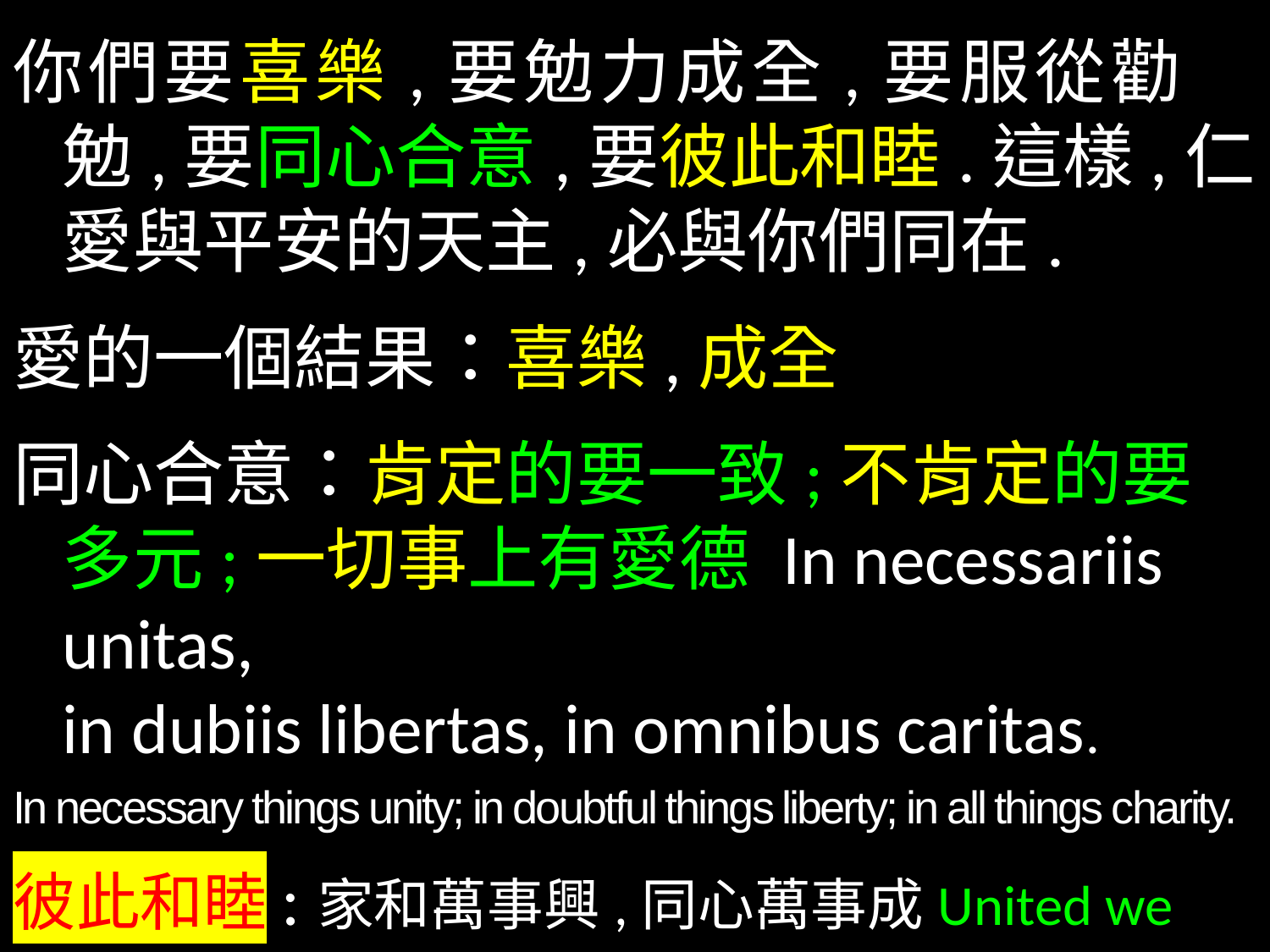

你們要喜樂,要勉力成全,要服從勸勉,要同心合意,要彼此和睦.這樣,仁愛與平安的天主,必與你們同在.
愛的一個結果：喜樂,成全
同心合意：肯定的要一致;不肯定的要多元;一切事上有愛德 In necessariis unitas,
in dubiis libertas, in omnibus caritas.
In necessary things unity; in doubtful things liberty; in all things charity.
彼此和睦:家和萬事興,同心萬事成United we stand